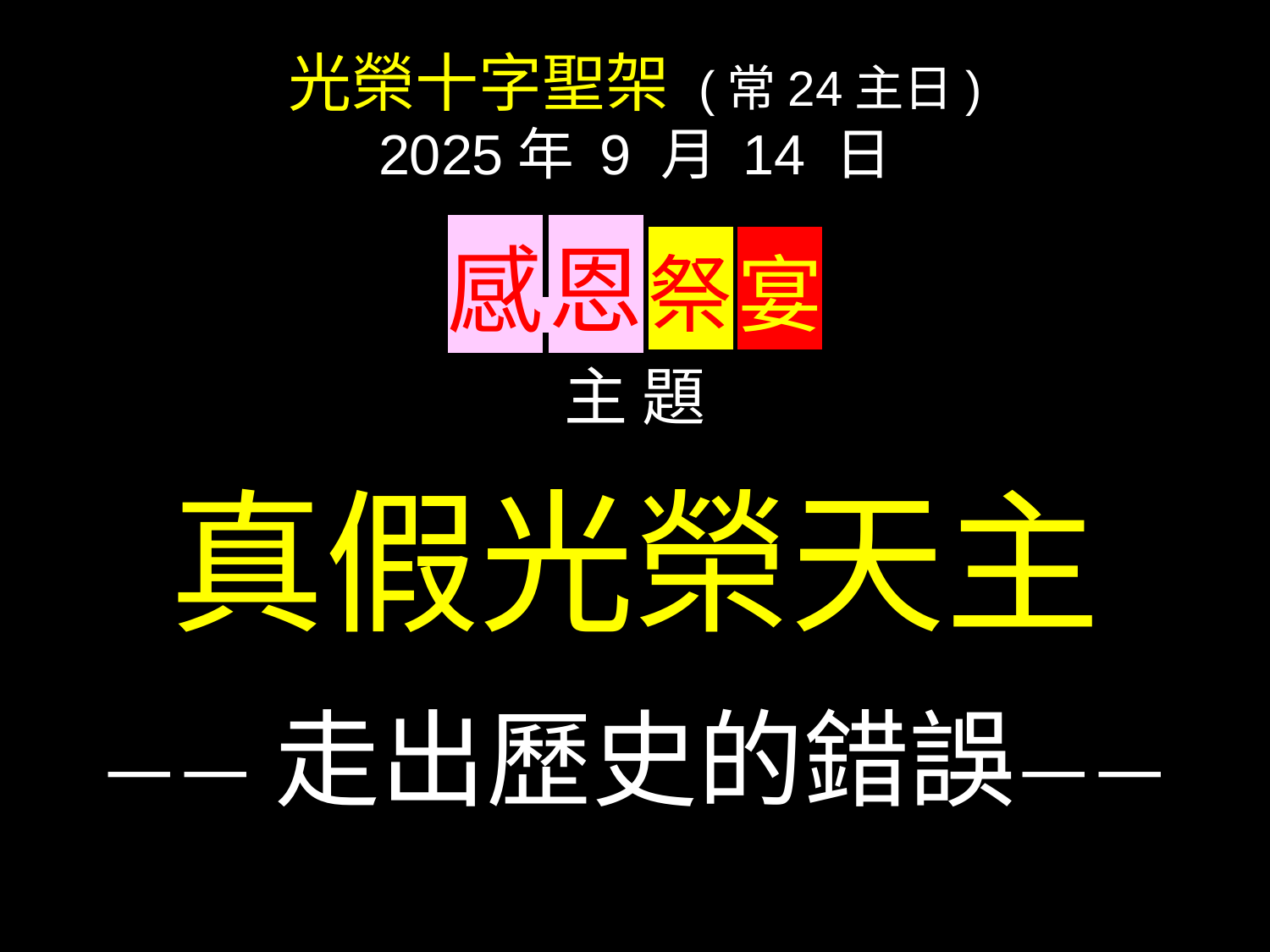

光榮十字聖架 (常24主日)
2025年 9 月 14 日

感 恩 祭 宴

主 題
真假光榮天主
——走出歷史的錯誤——